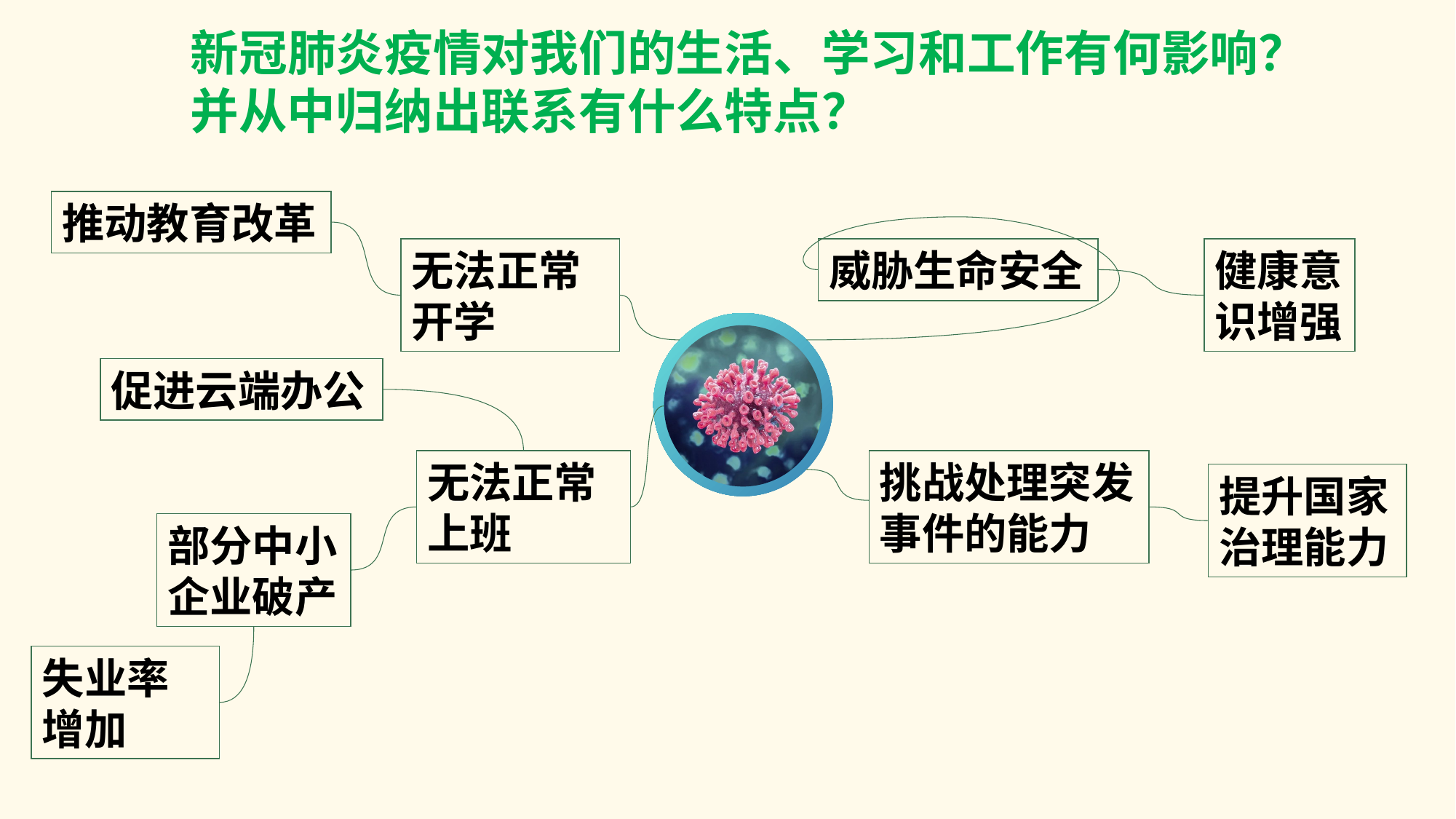

新冠肺炎疫情对我们的生活、学习和工作有何影响？
并从中归纳出联系有什么特点？
推动教育改革
无法正常开学
威胁生命安全
健康意识增强

促进云端办公
无法正常上班
挑战处理突发事件的能力
提升国家治理能力
部分中小企业破产
失业率增加